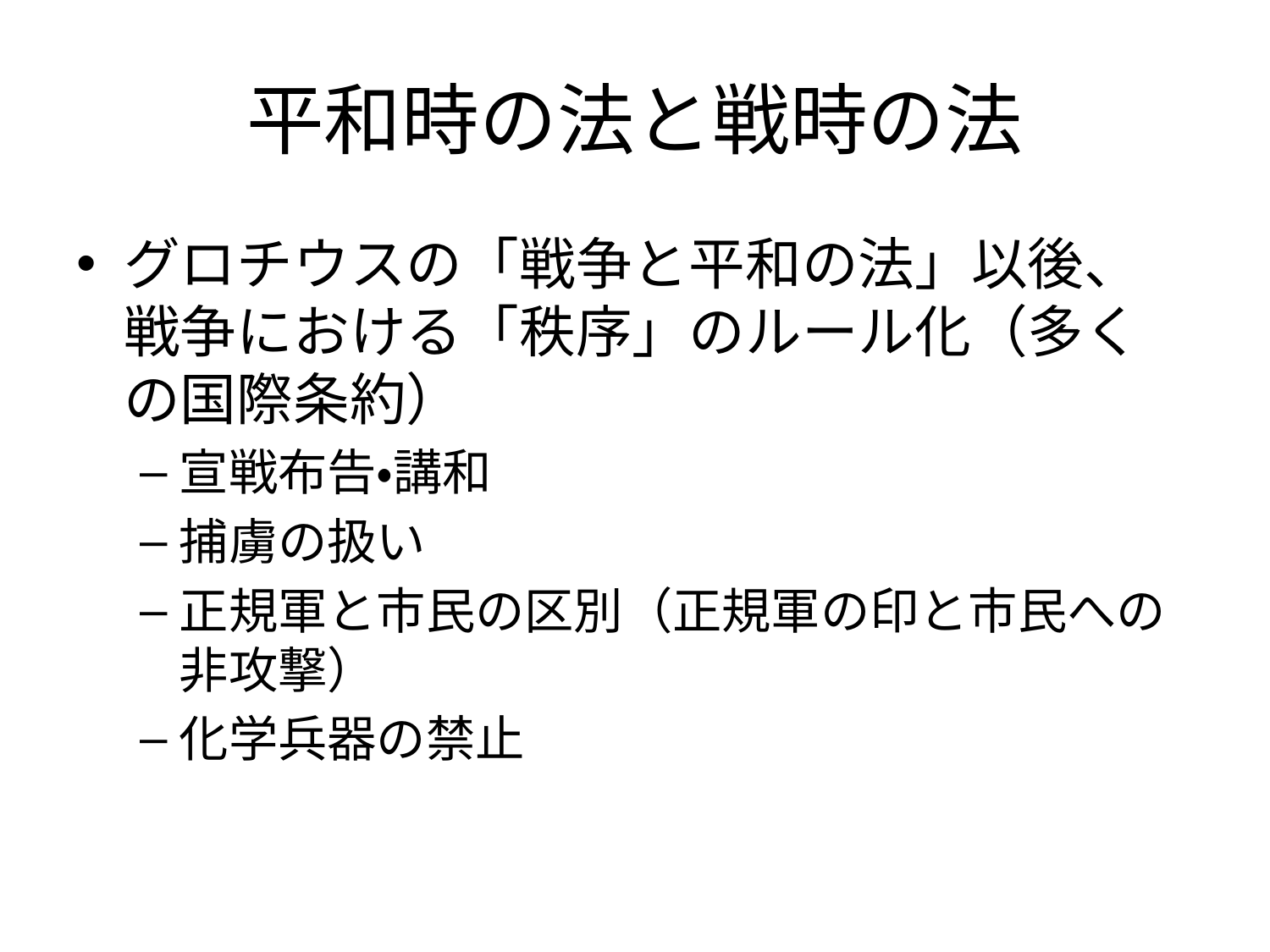

# 平和時の法と戦時の法
グロチウスの「戦争と平和の法」以後、戦争における「秩序」のルール化（多くの国際条約）
宣戦布告・講和
捕虜の扱い
正規軍と市民の区別（正規軍の印と市民への非攻撃）
化学兵器の禁止